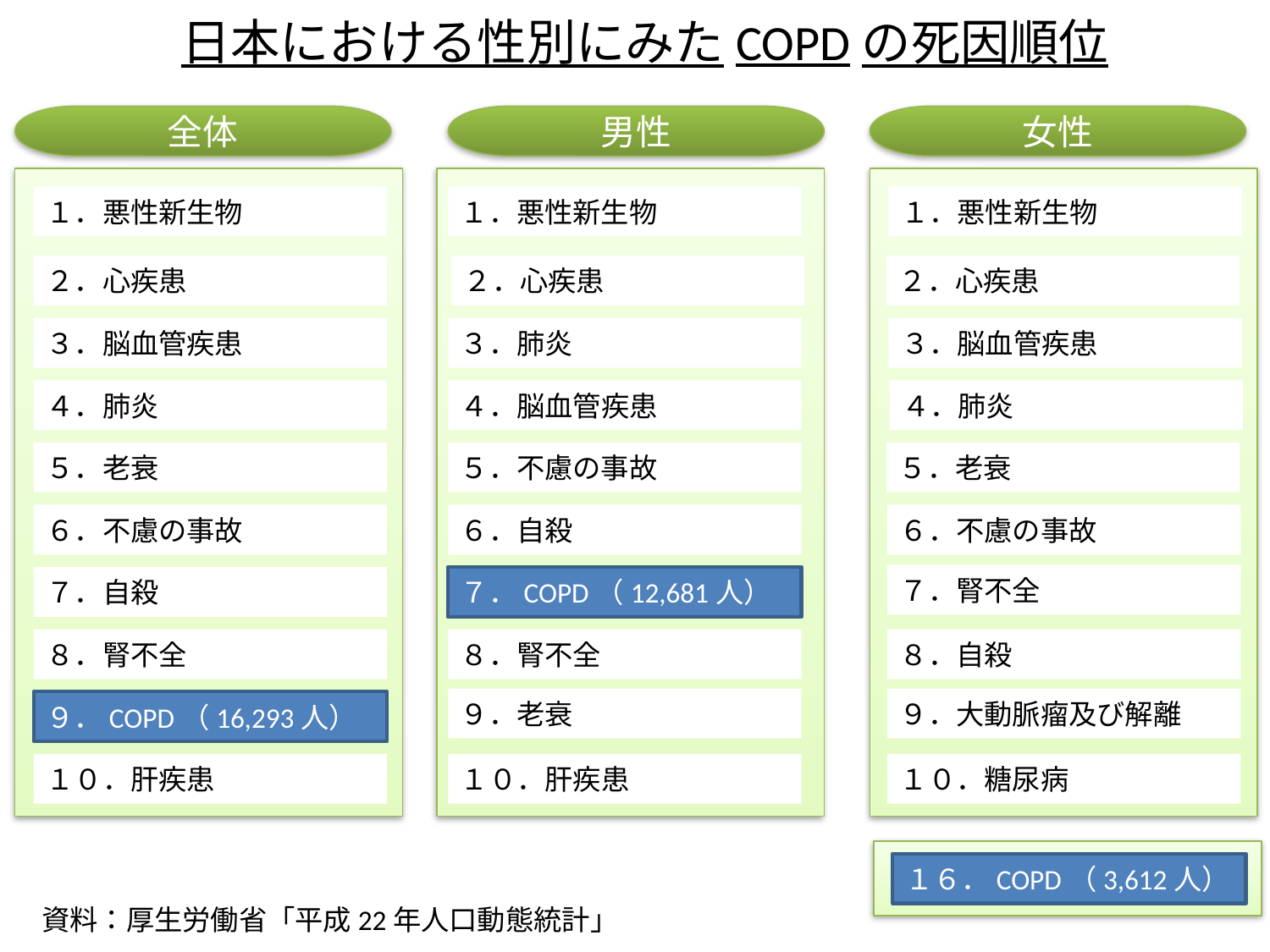

日本における性別にみたCOPDの死因順位
全体
男性
女性

１．悪性新生物
１．悪性新生物
１．悪性新生物
２．心疾患
２．心疾患
２．心疾患
３．脳血管疾患
３．肺炎
３．脳血管疾患
４．肺炎
４．脳血管疾患
４．肺炎
５．老衰
５．不慮の事故
５．老衰
６．不慮の事故
６．自殺
６．不慮の事故
７．腎不全
７．自殺
７．COPD（12,681人）
８．腎不全
８．腎不全
８．自殺
９．老衰
９．大動脈瘤及び解離
９．COPD（16,293人）
１０．肝疾患
１０．肝疾患
１０．糖尿病

１６．COPD（3,612人）
資料：厚生労働省「平成22年人口動態統計」